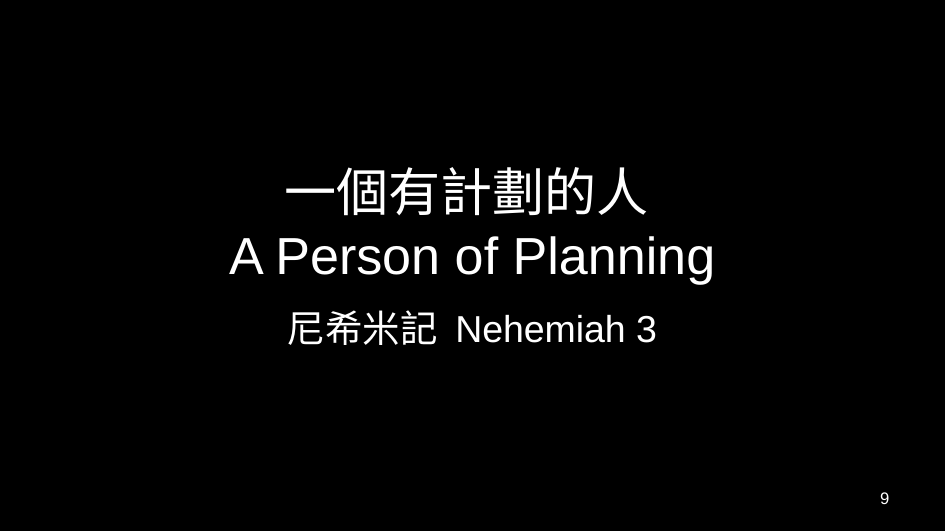

# 一個有計劃的人 A Person of Planning
尼希米記 Nehemiah 3
9